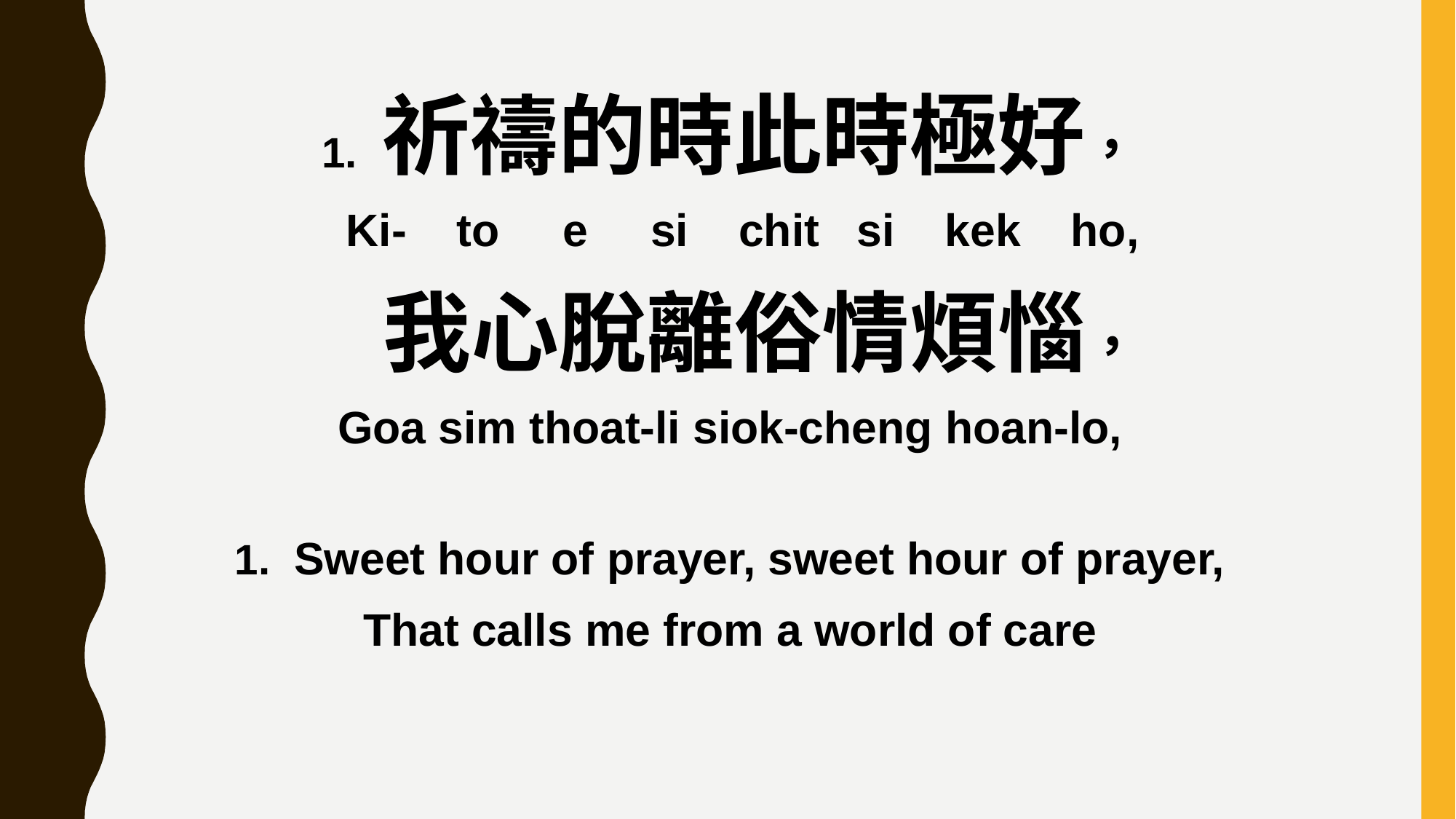

1. 祈禱的時此時極好，
  Ki-    to     e     si    chit   si    kek    ho,
  我心脫離俗情煩惱，
Goa sim thoat-li siok-cheng hoan-lo,

1.  Sweet hour of prayer, sweet hour of prayer,
That calls me from a world of care